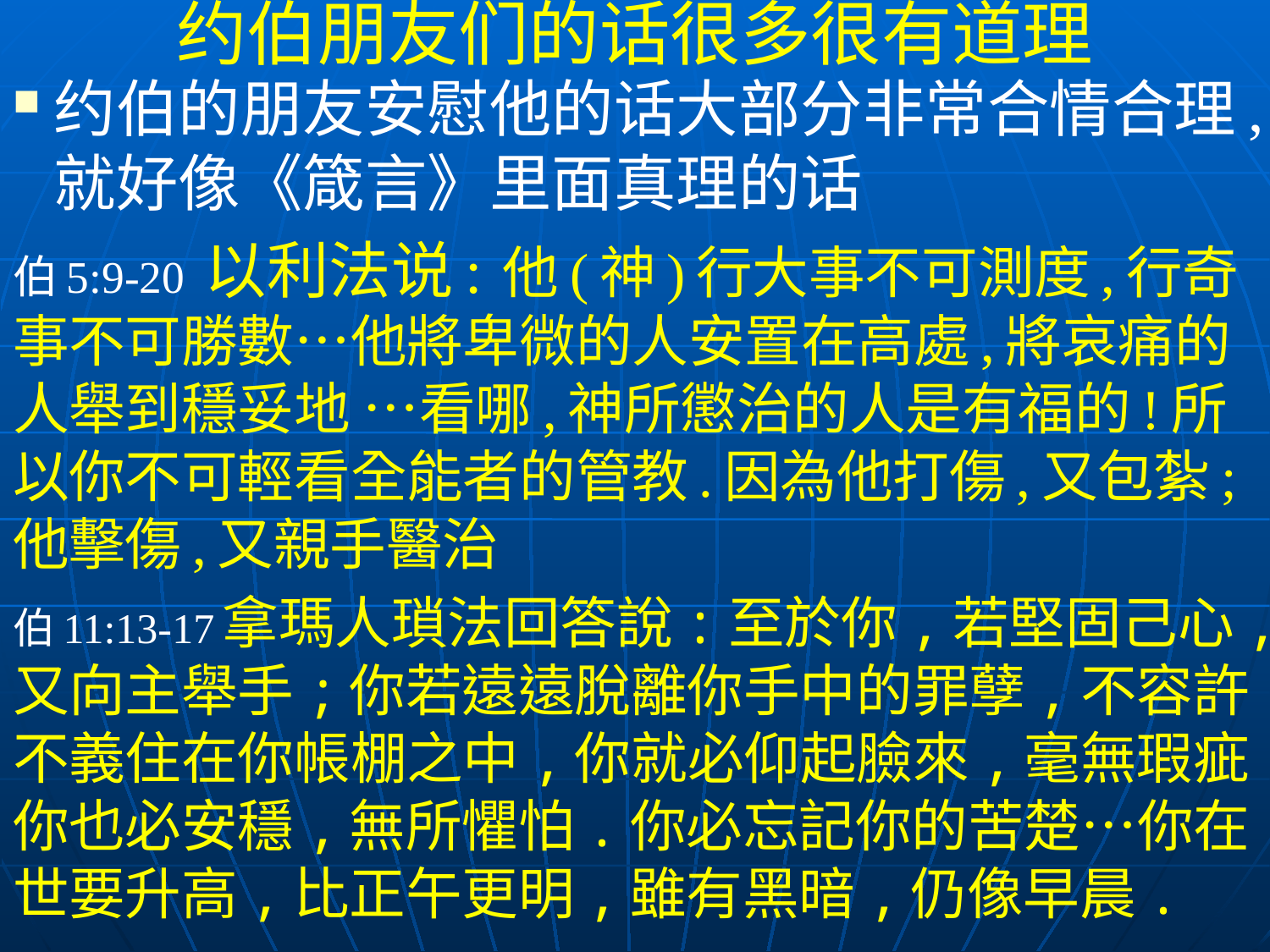

约伯朋友们的话很多很有道理
约伯的朋友安慰他的话大部分非常合情合理, 就好像《箴言》里面真理的话
伯5:9-20 以利法说: 他(神)行大事不可測度,行奇事不可勝數…他將卑微的人安置在高處,將哀痛的人舉到穩妥地 …看哪,神所懲治的人是有福的!所以你不可輕看全能者的管教.因為他打傷,又包紮;他擊傷,又親手醫治
伯11:13-17拿瑪人瑣法回答說:至於你,若堅固己心,又向主舉手;你若遠遠脫離你手中的罪孽,不容許不義住在你帳棚之中,你就必仰起臉來,毫無瑕疵;你也必安穩,無所懼怕.你必忘記你的苦楚…你在世要升高,比正午更明,雖有黑暗,仍像早晨.